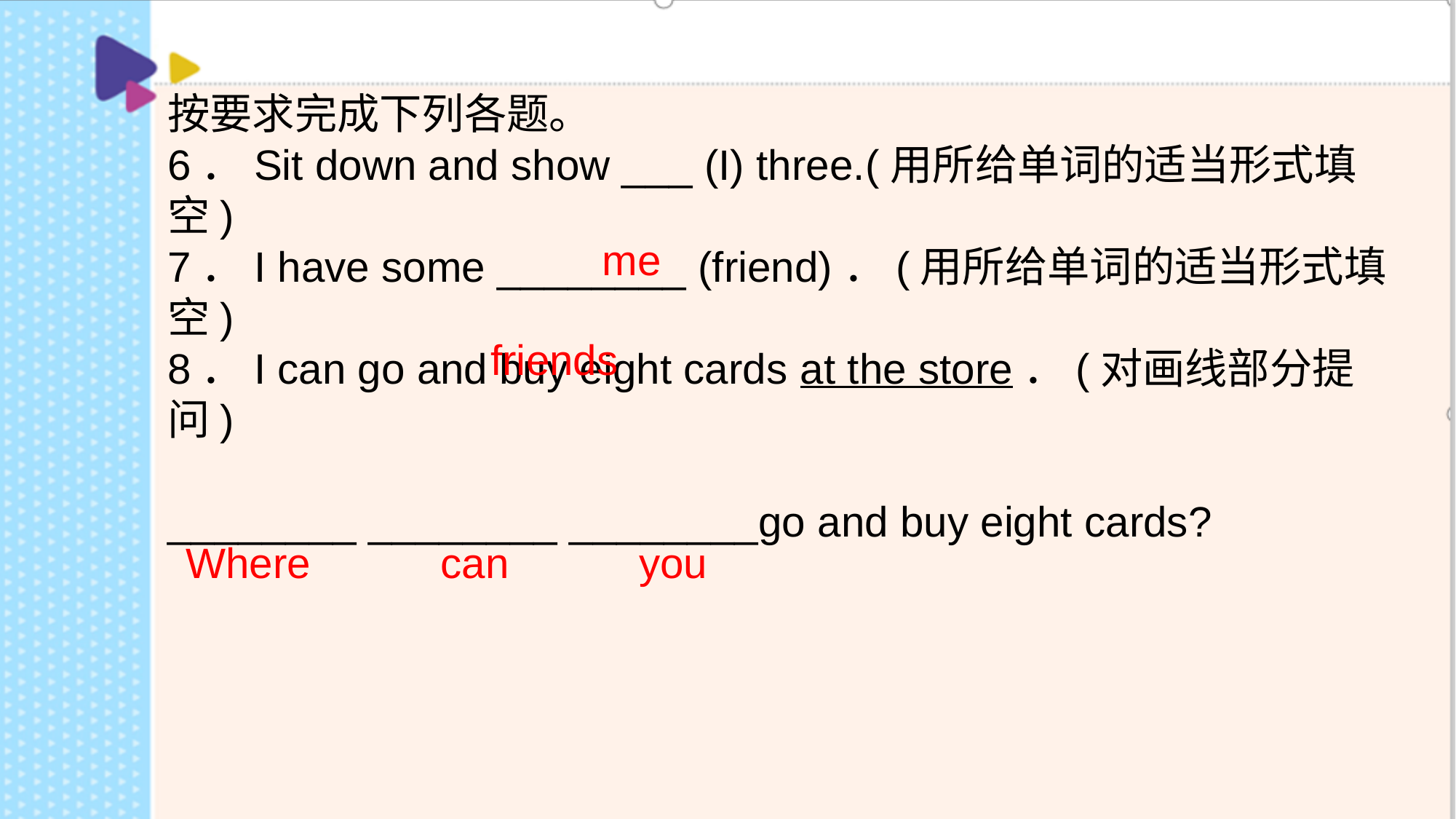

按要求完成下列各题。6．Sit down and show ___ (I) three.(用所给单词的适当形式填空)7．I have some ________ (friend)．(用所给单词的适当形式填空)8．I can go and buy eight cards at the store．(对画线部分提问)________ ________ ________go and buy eight cards?
me
friends
Where           can           you